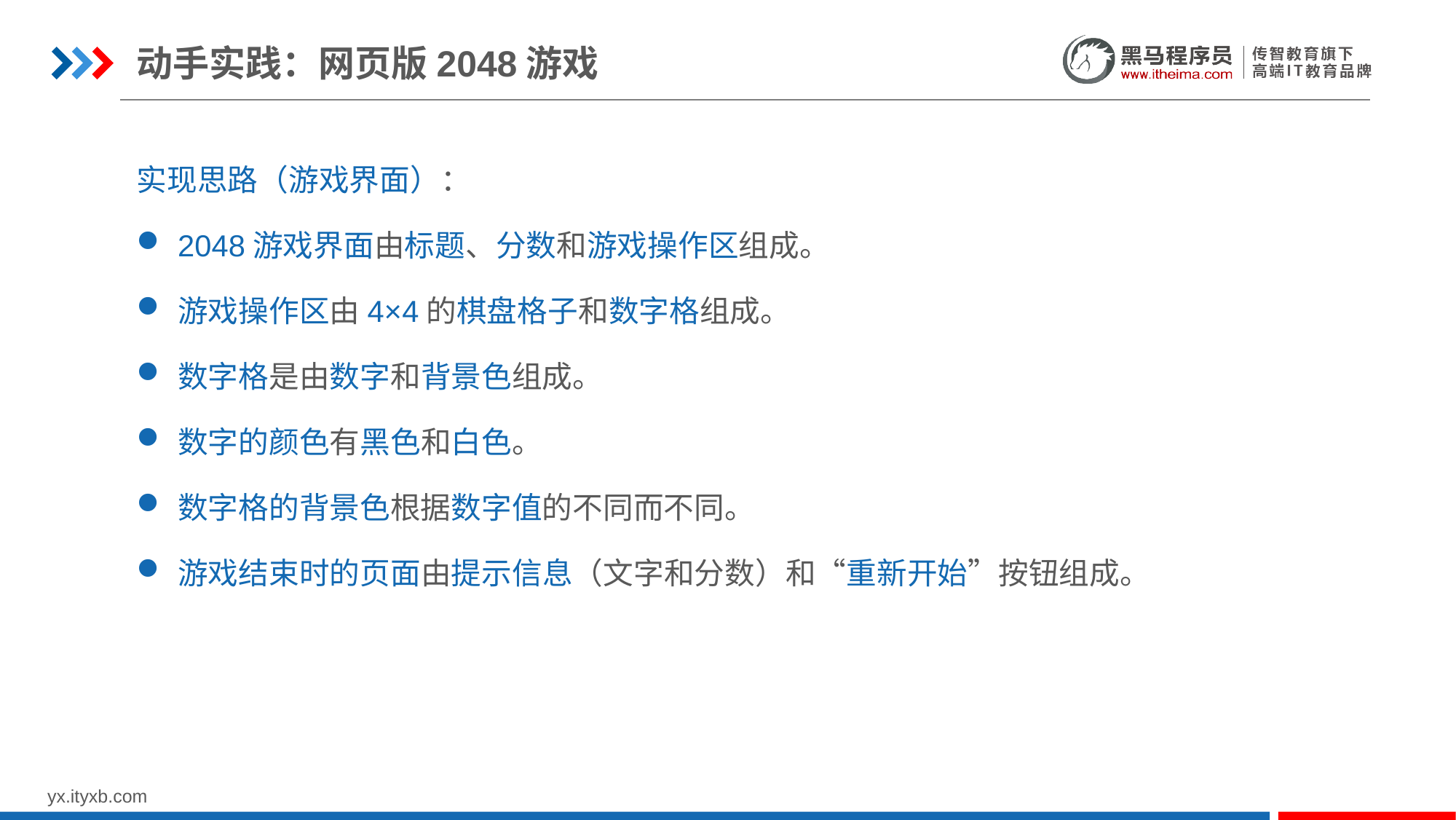

动手实践：网页版2048游戏
实现思路（游戏界面）：

2048游戏界面由标题、分数和游戏操作区组成。

游戏操作区由4×4的棋盘格子和数字格组成。

数字格是由数字和背景色组成。

数字的颜色有黑色和白色。

数字格的背景色根据数字值的不同而不同。

游戏结束时的页面由提示信息（文字和分数）和“重新开始”按钮组成。